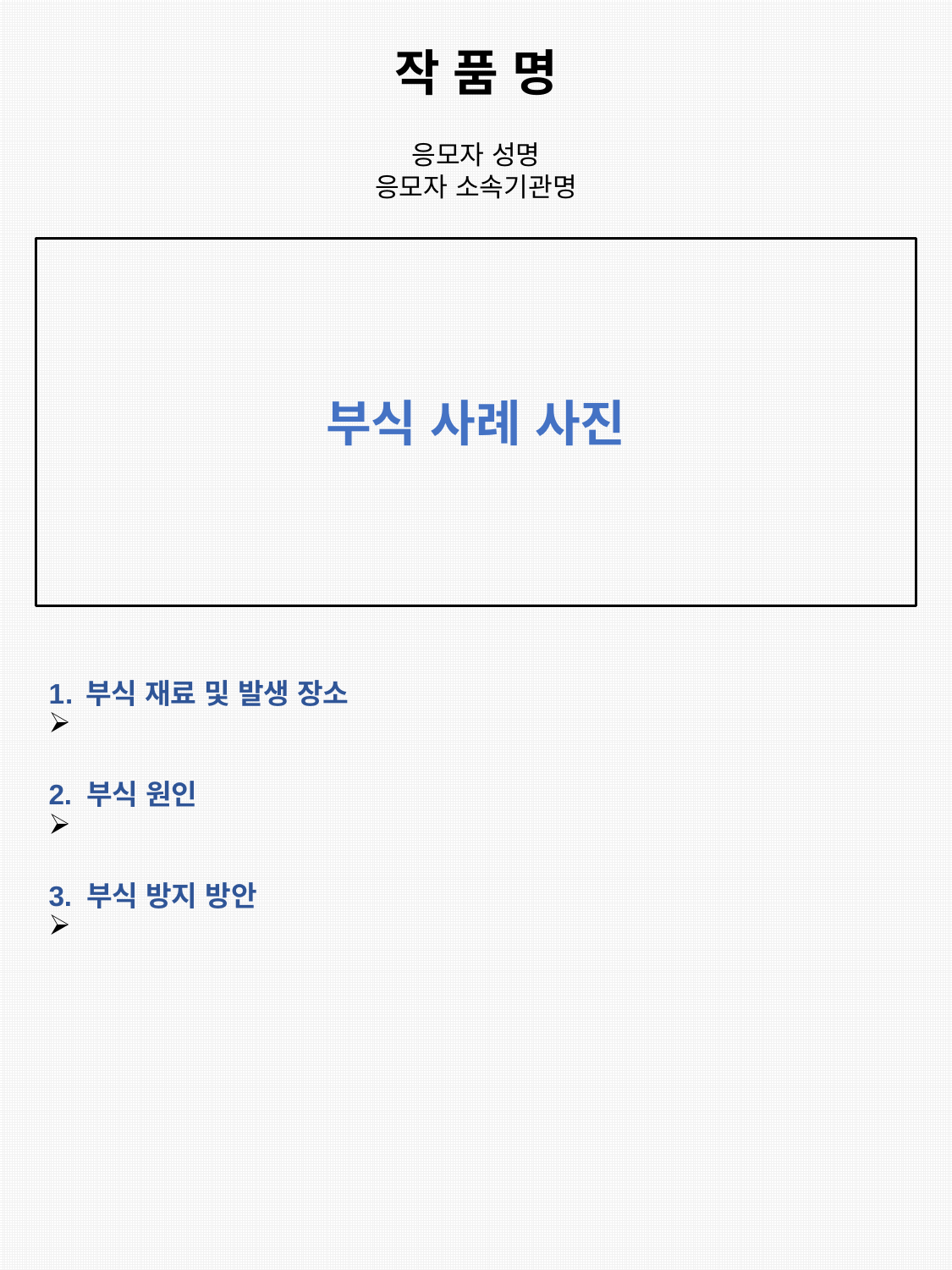

작 품 명

응모자 성명
응모자 소속기관명

부식 사례 사진

부식 재료 및 발생 장소

2. 부식 원인

3. 부식 방지 방안